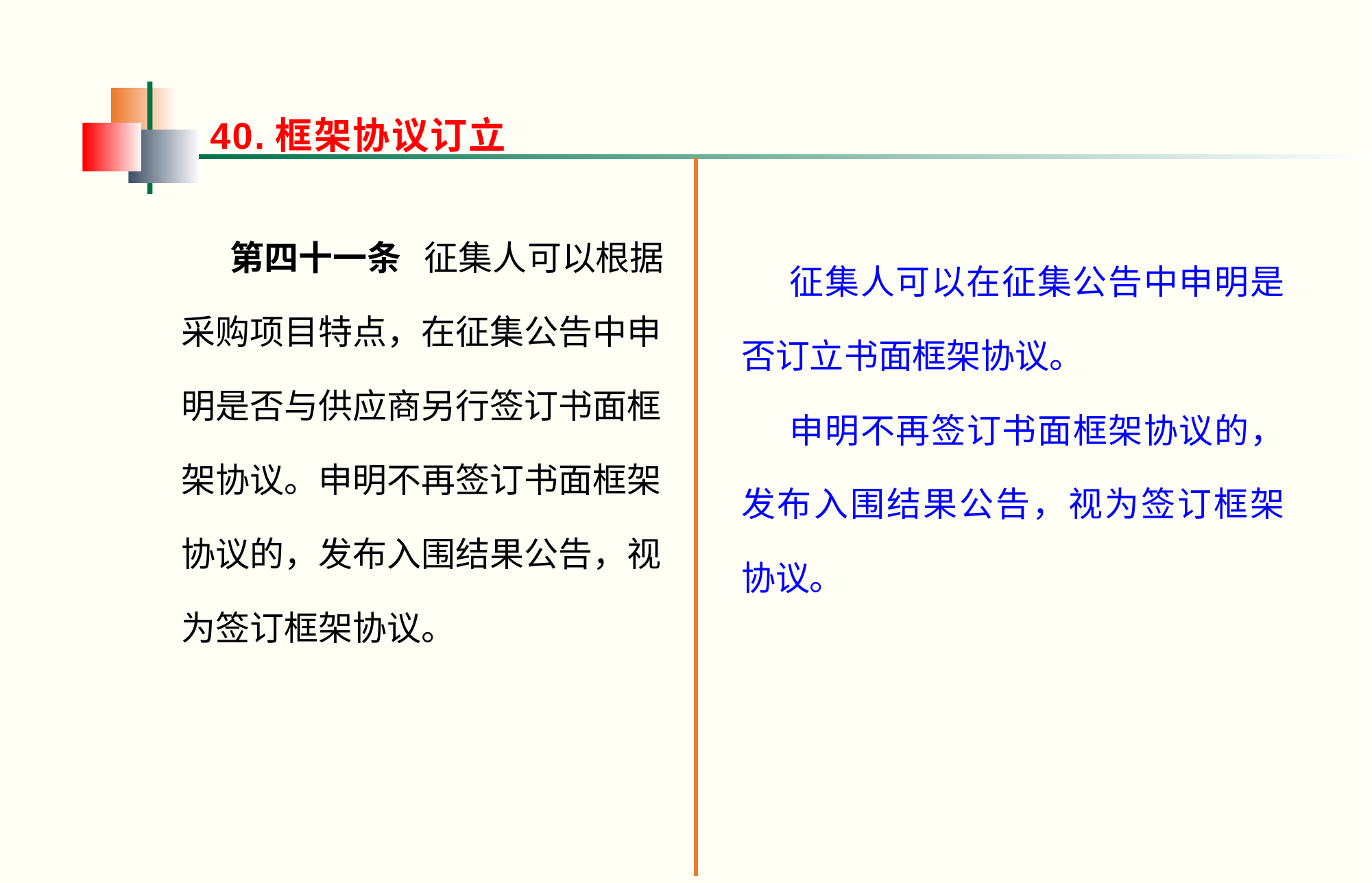

40.框架协议订立
第四十一条   征集人可以根据采购项目特点，在征集公告中申明是否与供应商另行签订书面框架协议。申明不再签订书面框架协议的，发布入围结果公告，视为签订框架协议。

征集人可以在征集公告中申明是否订立书面框架协议。
申明不再签订书面框架协议的，发布入围结果公告，视为签订框架协议。